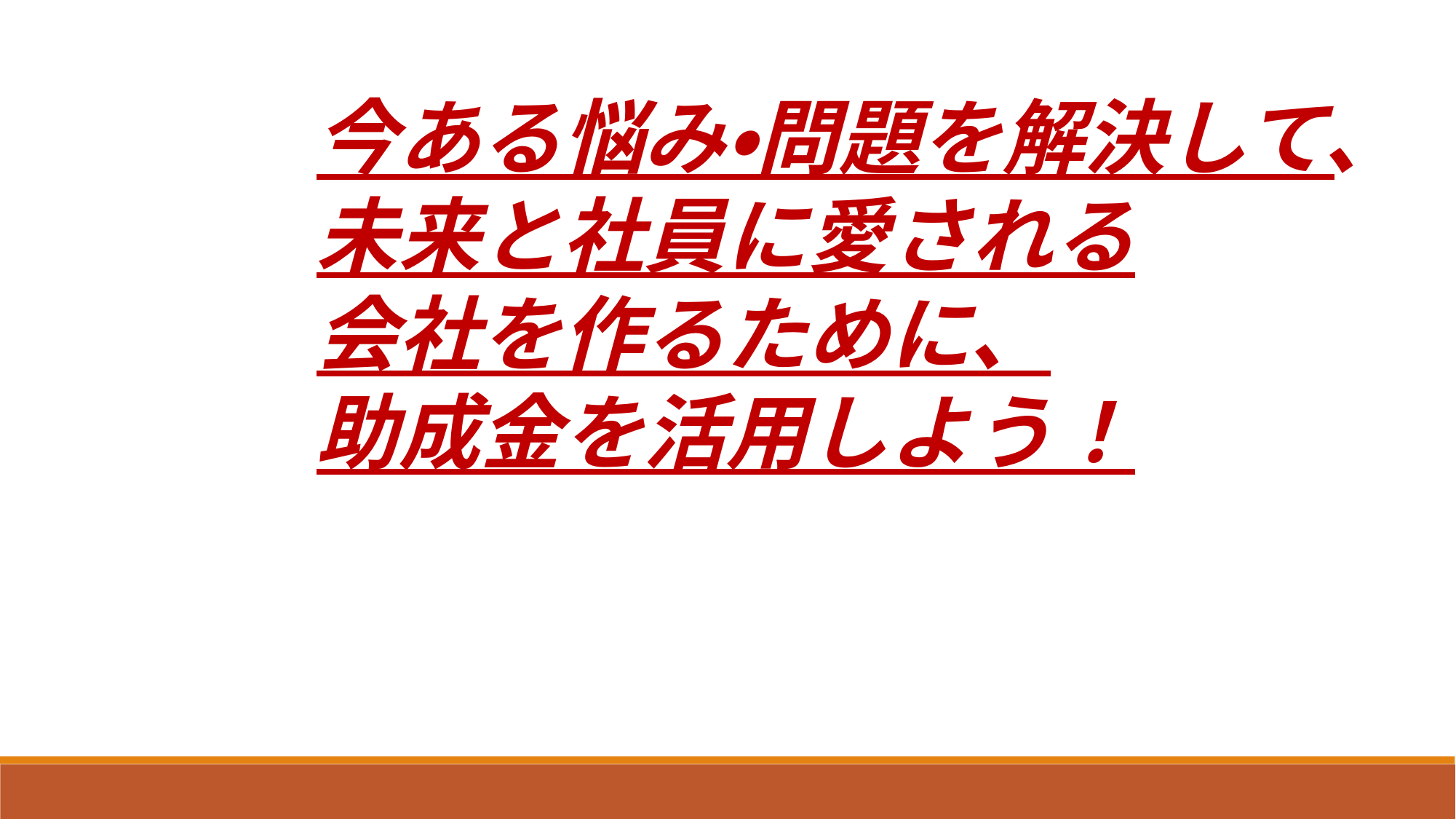

今ある悩み・問題を解決して、
　　未来と社員に愛される
　　会社を作るために、
　　助成金を活用しよう！